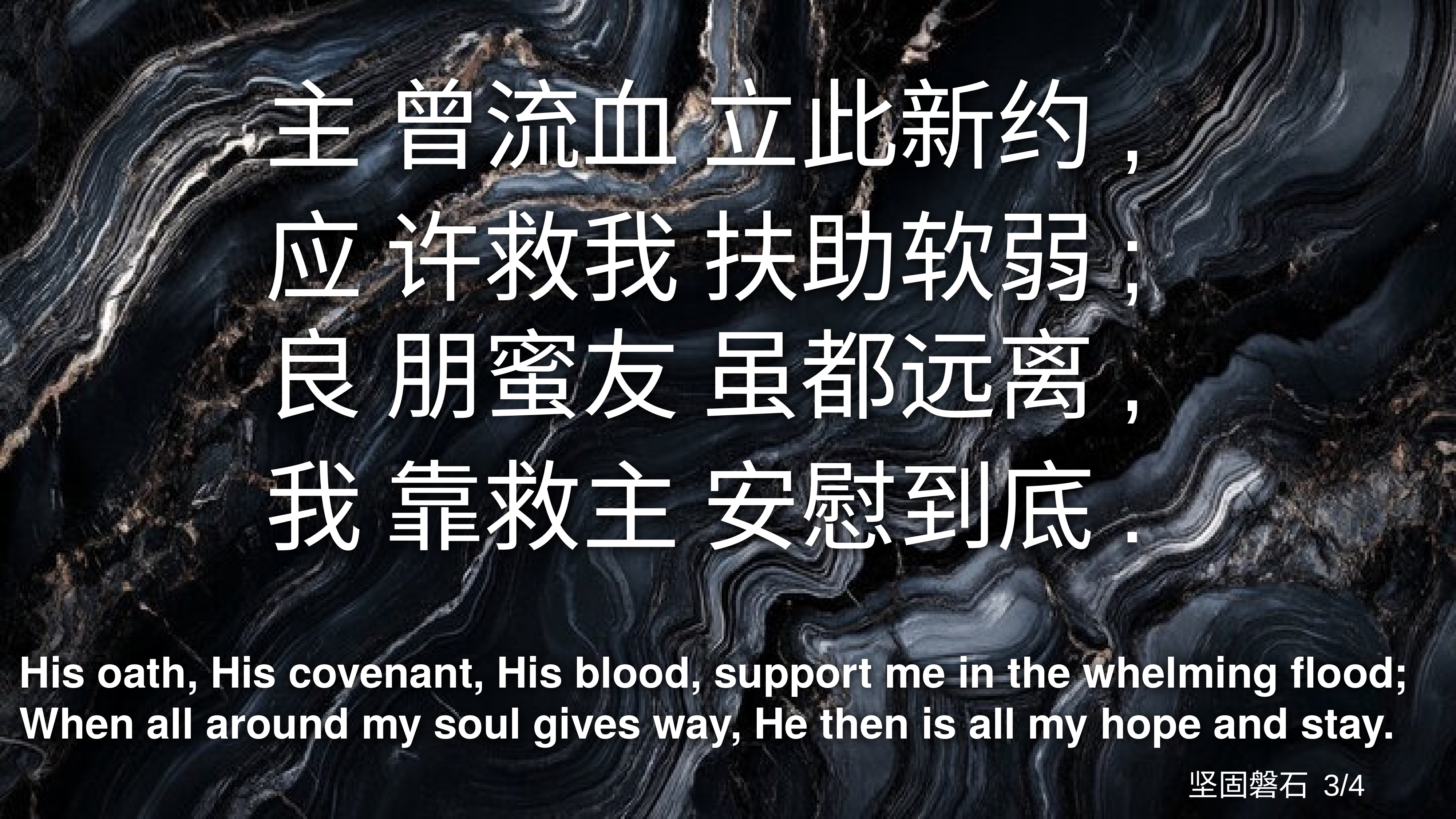

主 曾流血 立此新约,
应 许救我 扶助软弱;
良 朋蜜友 虽都远离,
我 靠救主 安慰到底.
His oath, His covenant, His blood, support me in the whelming flood;
When all around my soul gives way, He then is all my hope and stay.
坚固磐石 3/4